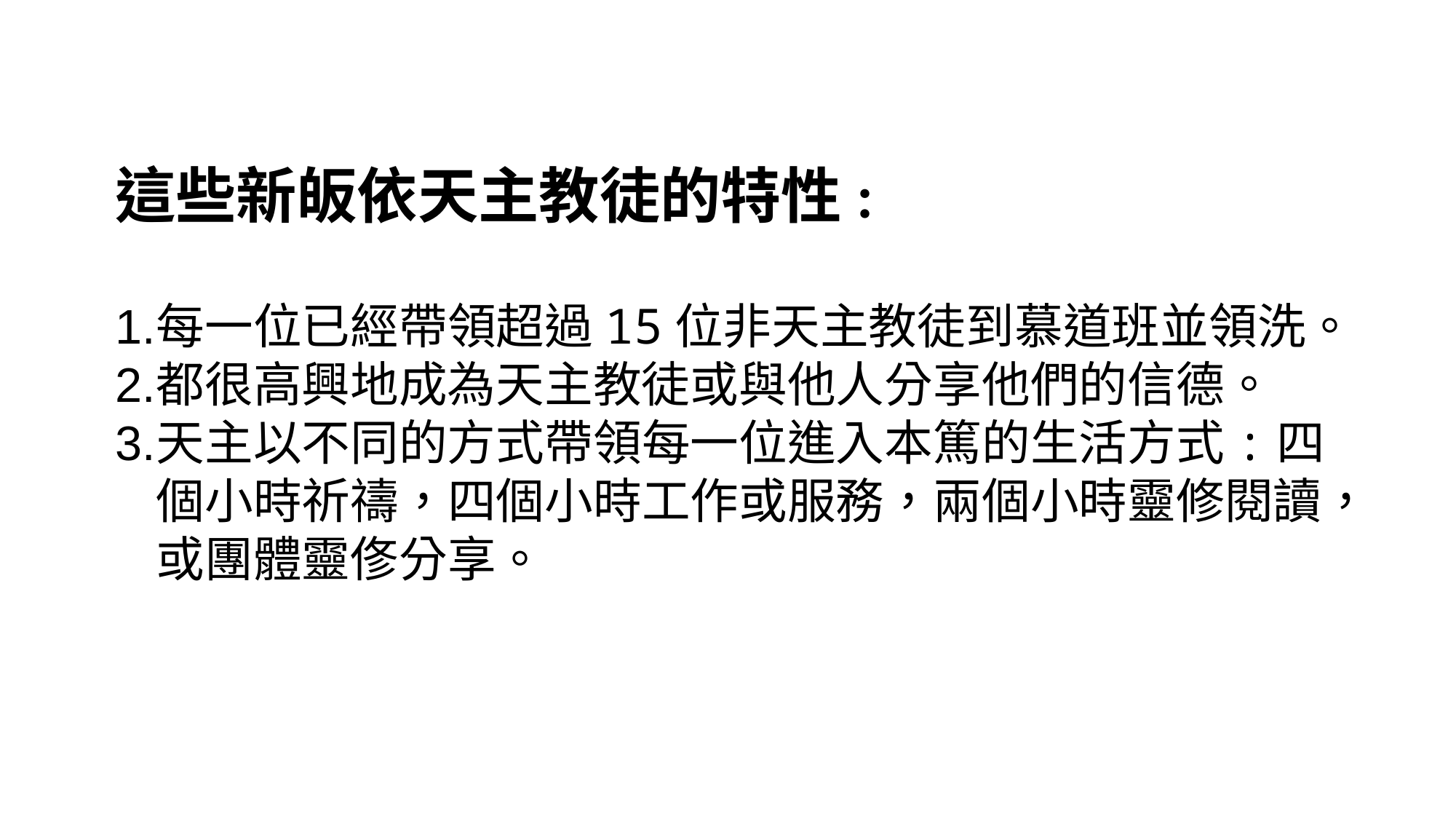

這些新皈依天主教徒的特性:

每一位已經帶領超過15位非天主教徒到慕道班並領洗。
都很高興地成為天主教徒或與他人分享他們的信德。
天主以不同的方式帶領每一位進入本篤的生活方式:四個小時祈禱，四個小時工作或服務，兩個小時靈修閱讀，或團體靈俢分享。